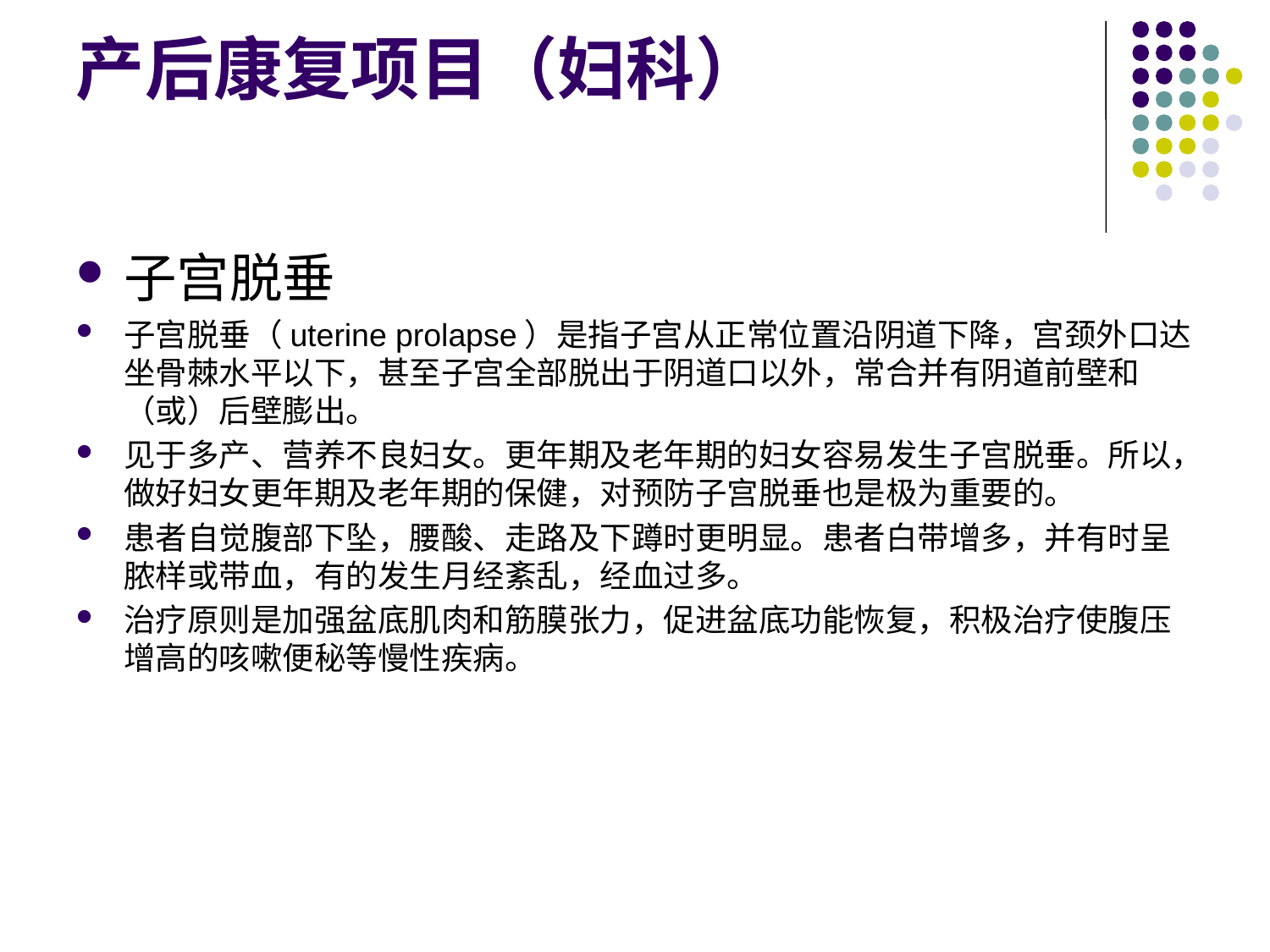

# 产后康复项目（妇科）
子宫脱垂
子宫脱垂（uterine prolapse）是指子宫从正常位置沿阴道下降，宫颈外口达坐骨棘水平以下，甚至子宫全部脱出于阴道口以外，常合并有阴道前壁和（或）后壁膨出。
见于多产、营养不良妇女。更年期及老年期的妇女容易发生子宫脱垂。所以，做好妇女更年期及老年期的保健，对预防子宫脱垂也是极为重要的。
患者自觉腹部下坠，腰酸、走路及下蹲时更明显。患者白带增多，并有时呈脓样或带血，有的发生月经紊乱，经血过多。
治疗原则是加强盆底肌肉和筋膜张力，促进盆底功能恢复，积极治疗使腹压增高的咳嗽便秘等慢性疾病。